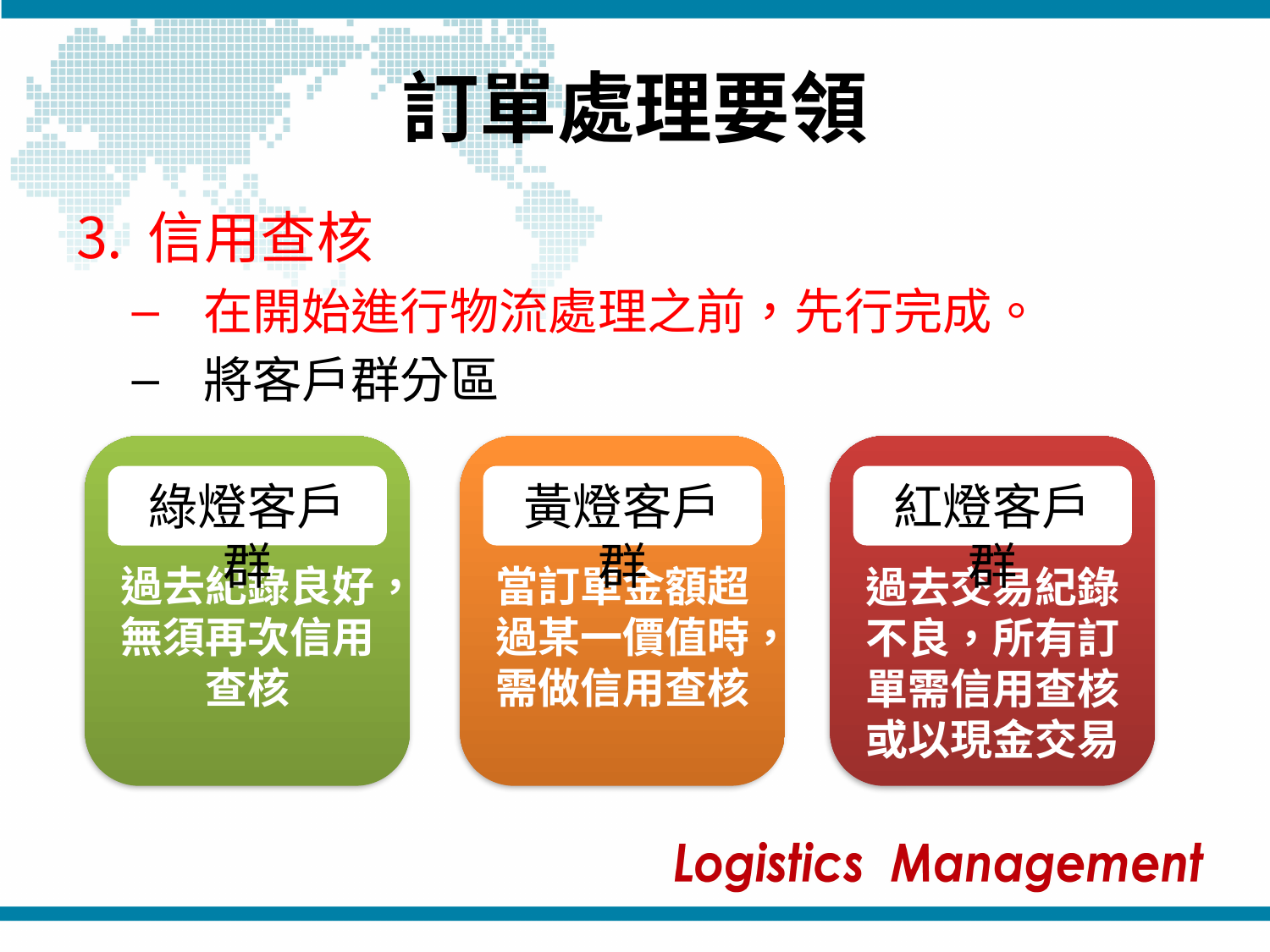

# 訂單處理要領
信用查核
在開始進行物流處理之前，先行完成。
將客戶群分區

過去交易紀錄不良，所有訂單需信用查核或以現金交易

過去紀錄良好，無須再次信用查核

當訂單金額超過某一價值時，需做信用查核
綠燈客戶群
黃燈客戶群
紅燈客戶群